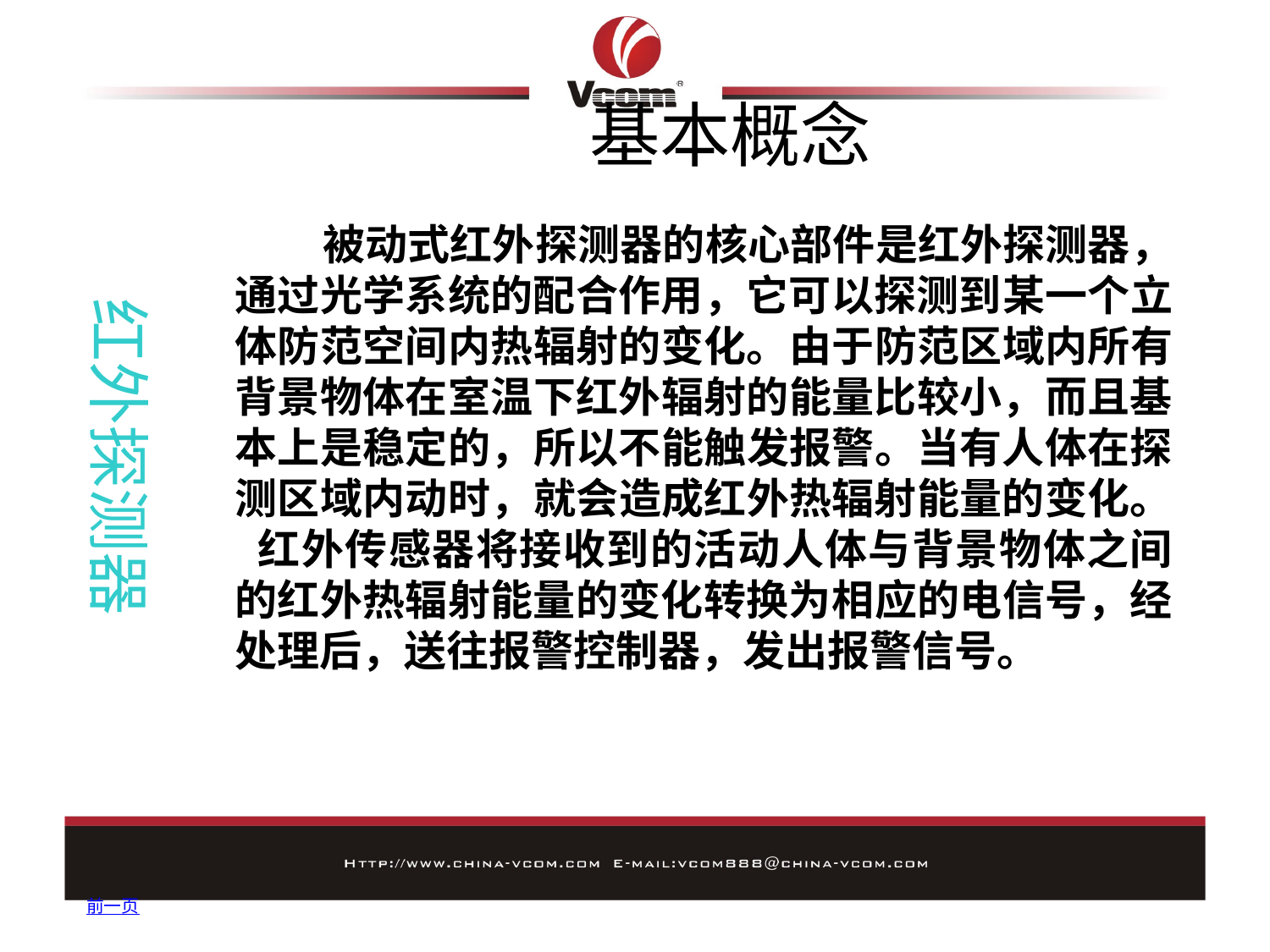

基本概念
        被动式红外探测器的核心部件是红外探测器，通过光学系统的配合作用，它可以探测到某一个立体防范空间内热辐射的变化。由于防范区域内所有背景物体在室温下红外辐射的能量比较小，而且基本上是稳定的，所以不能触发报警。当有人体在探测区域内动时，就会造成红外热辐射能量的变化。   红外传感器将接收到的活动人体与背景物体之间的红外热辐射能量的变化转换为相应的电信号，经处理后，送往报警控制器，发出报警信号。
红外探测器
前一页